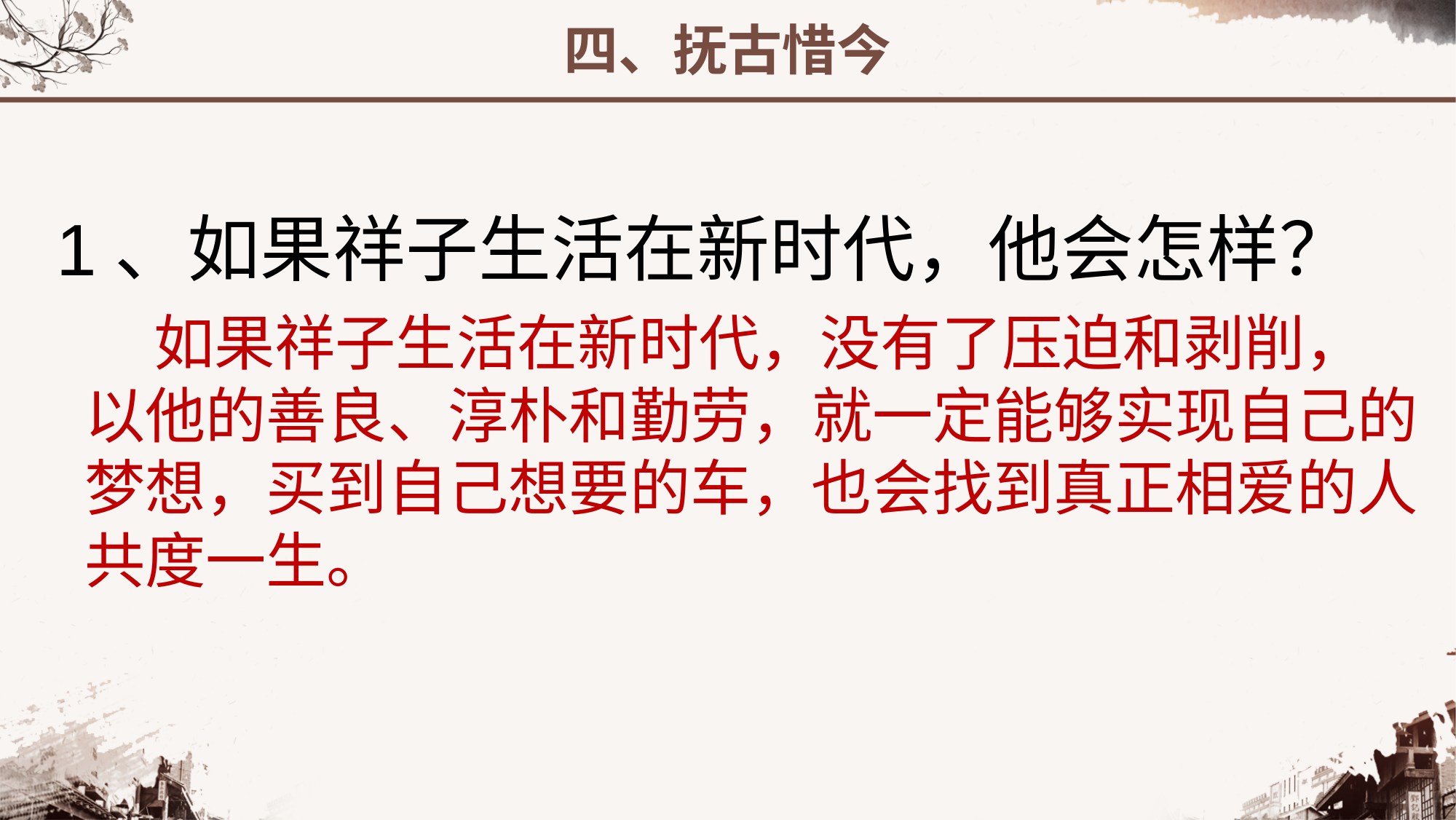

四、抚古惜今

1、如果祥子生活在新时代，他会怎样？

    如果祥子生活在新时代，没有了压迫和剥削，以他的善良、淳朴和勤劳，就一定能够实现自己的梦想，买到自己想要的车，也会找到真正相爱的人共度一生。